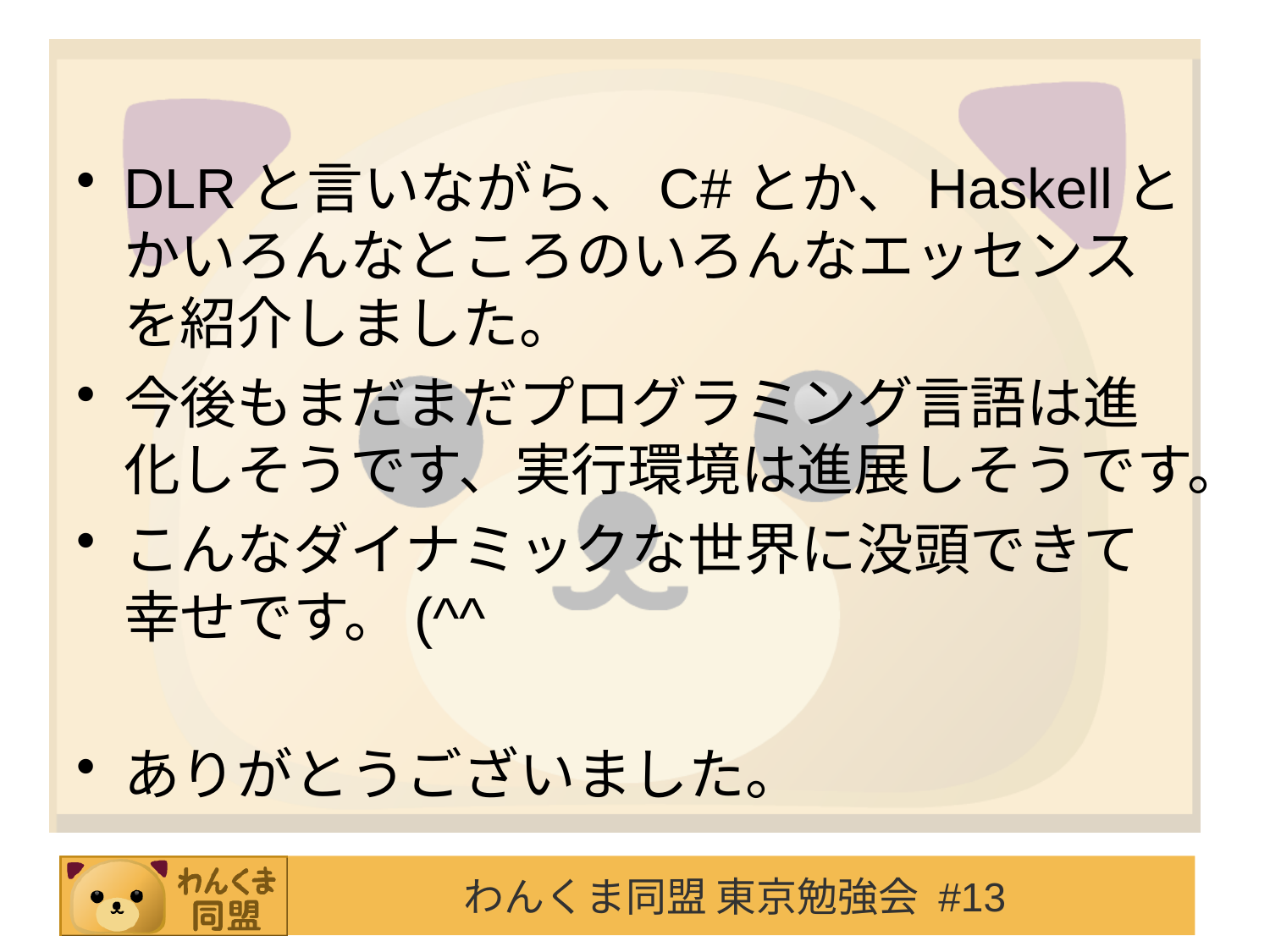

#
DLRと言いながら、C#とか、Haskellとかいろんなところのいろんなエッセンスを紹介しました。
今後もまだまだプログラミング言語は進化しそうです、実行環境は進展しそうです。
こんなダイナミックな世界に没頭できて幸せです。(^^

ありがとうございました。